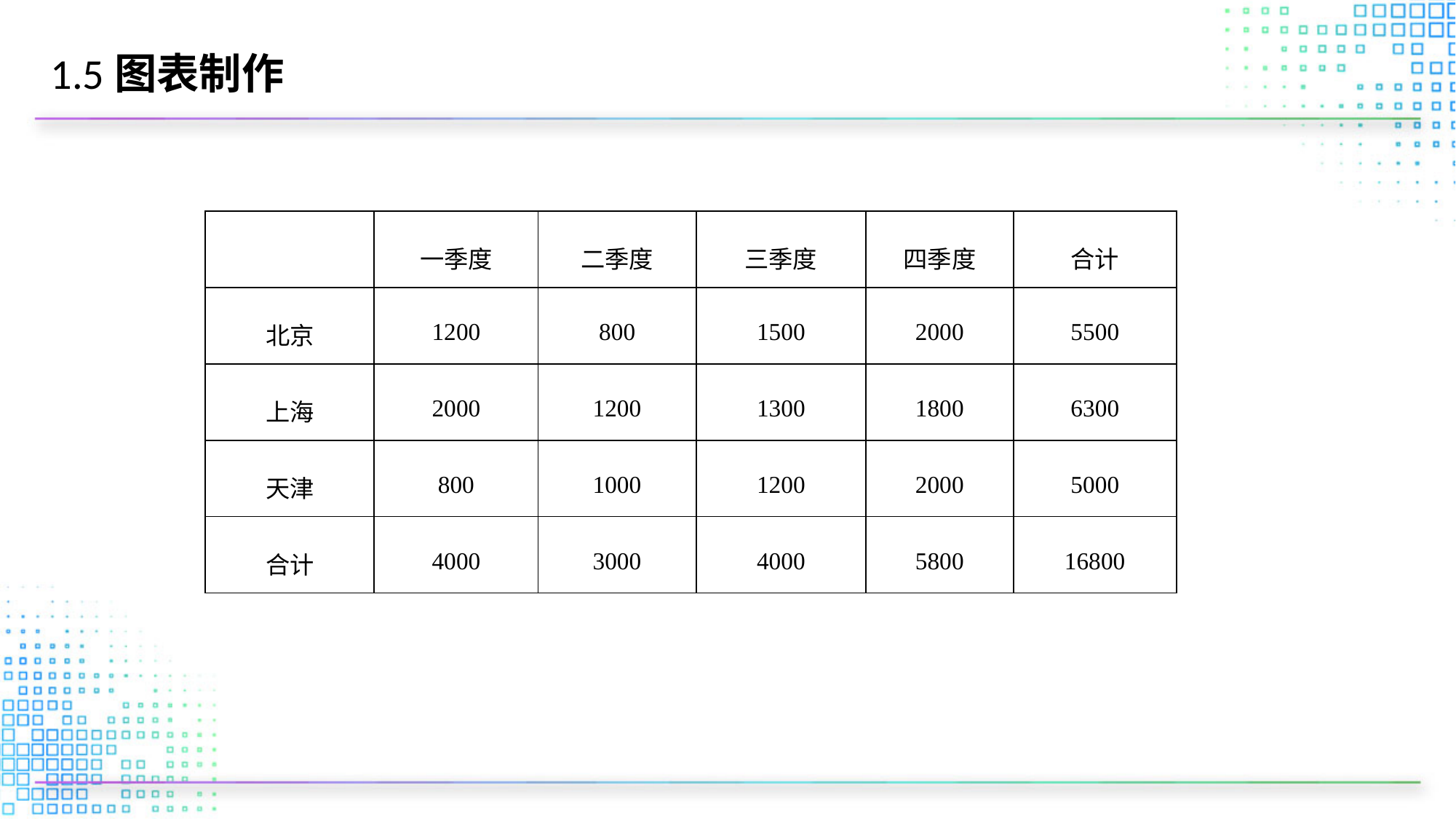

# 1.5图表制作
|  | 一季度 | 二季度 | 三季度 | 四季度 | 合计 |
| --- | --- | --- | --- | --- | --- |
| 北京 | 1200 | 800 | 1500 | 2000 | 5500 |
| 上海 | 2000 | 1200 | 1300 | 1800 | 6300 |
| 天津 | 800 | 1000 | 1200 | 2000 | 5000 |
| 合计 | 4000 | 3000 | 4000 | 5800 | 16800 |